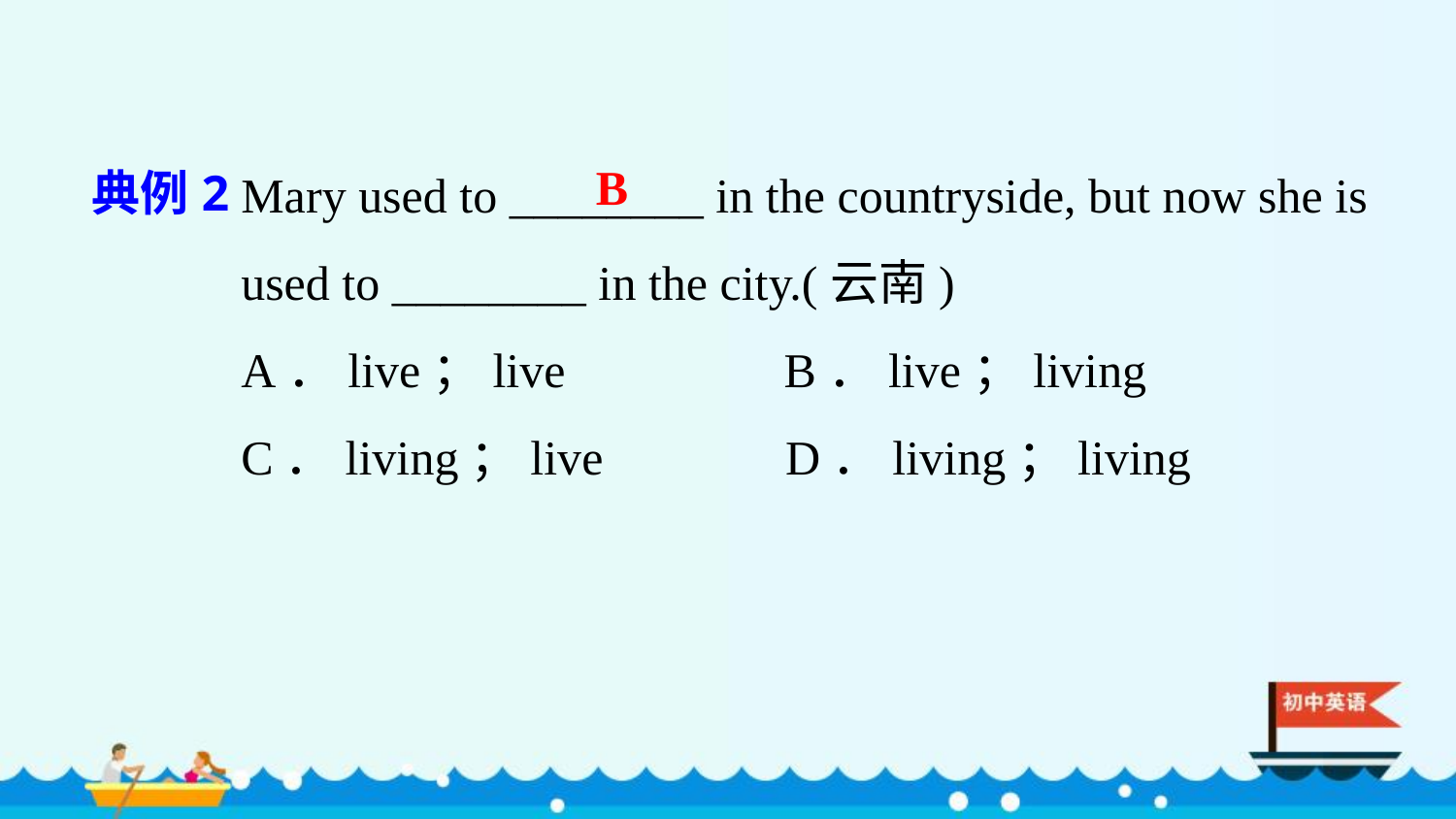

Mary used to ________ in the countryside, but now she is used to ________ in the city.(云南)
A．live；live                  B．live；living
C．living；live               D．living；living
典例2
B